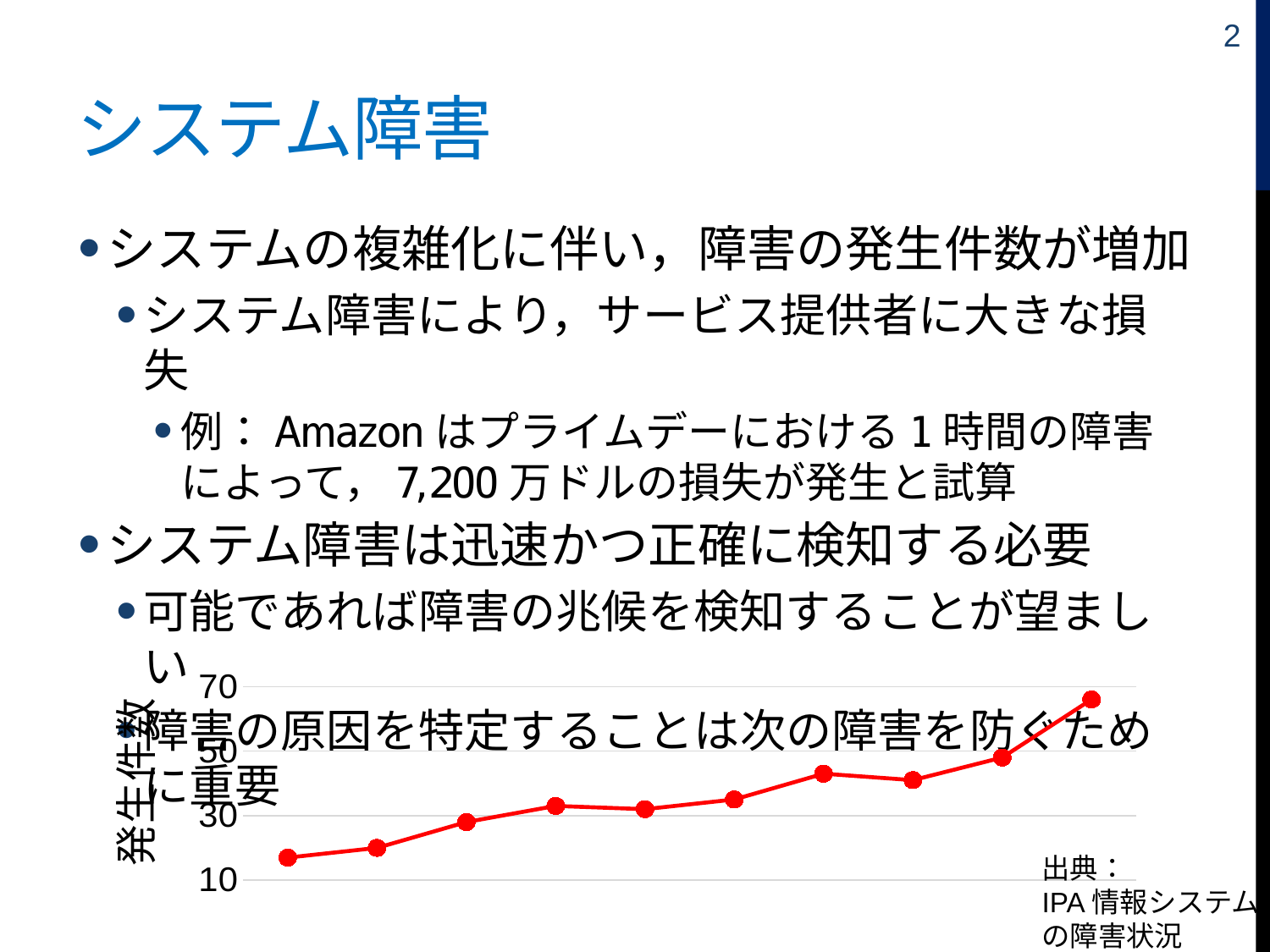

2
# システム障害
システムの複雑化に伴い，障害の発生件数が増加
システム障害により，サービス提供者に大きな損失
例：Amazonはプライムデーにおける1時間の障害によって，7,200万ドルの損失が発生と試算
システム障害は迅速かつ正確に検知する必要
可能であれば障害の兆候を検知することが望ましい
障害の原因を特定することは次の障害を防ぐために重要

### Chart

| Category | 年発生件数 |
|---|---|
| 2009 | 17.0 |
| 2010 | 20.0 |
| 2011 | 28.0 |
| 2012 | 33.0 |
| 2013 | 32.0 |
| 2014 | 35.0 |
| 2015 | 43.0 |
| 2016 | 41.0 |
| 2017 | 48.0 |
| 2018 | 66.0 |
出典：
IPA情報システムの障害状況